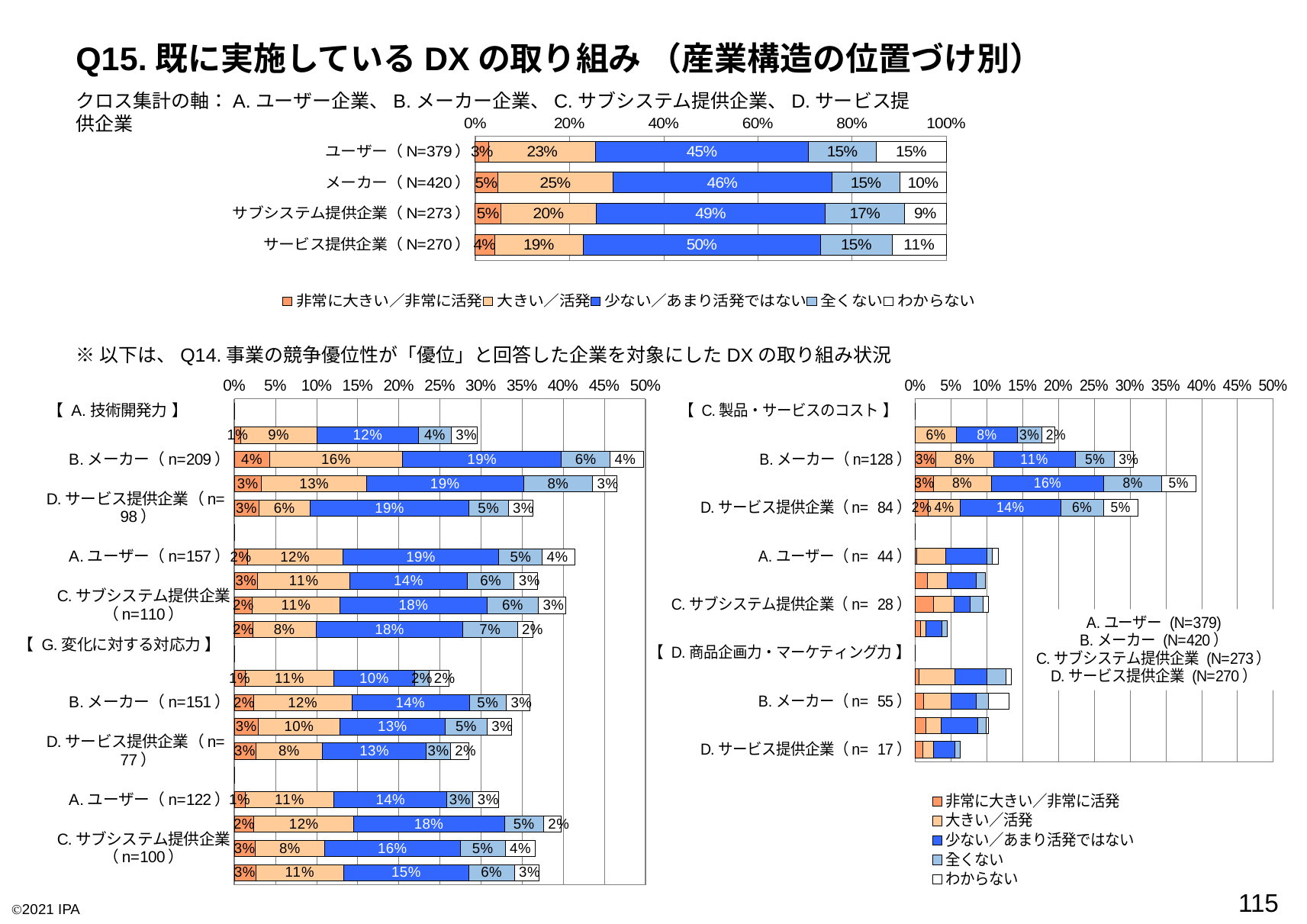

Q15.既に実施しているDXの取り組み （産業構造の位置づけ別）
クロス集計の軸：A.ユーザー企業、B.メーカー企業、C.サブシステム提供企業、D.サービス提供企業

### Chart

| Category | 非常に大きい／非常に活発 | 大きい／活発 | 少ない／あまり活発ではない | 全くない | わからない |
|---|---|---|---|---|---|
| ユーザー（N=379） | 0.029023746701846966 | 0.22691292875989447 | 0.45118733509234826 | 0.14511873350923482 | 0.14775725593667546 |
| メーカー（N=420） | 0.047619047619047616 | 0.24523809523809523 | 0.4642857142857143 | 0.14523809523809525 | 0.09761904761904762 |
| サブシステム提供企業（N=273） | 0.054945054945054944 | 0.20146520146520147 | 0.48717948717948717 | 0.1684981684981685 | 0.08791208791208792 |
| サービス提供企業（N=270） | 0.040740740740740744 | 0.18888888888888888 | 0.5037037037037037 | 0.15185185185185185 | 0.11481481481481481 |
※以下は、Q14.事業の競争優位性が「優位」と回答した企業を対象にしたDXの取り組み状況

### Chart

| Category | 非常に大きい／非常に活発 | 大きい／活発 | 少ない／あまり活発ではない | 全くない | わからない |
|---|---|---|---|---|---|
| 【 A.技術開発力 】          | 0.0 | 0.0 | 0.0 | 0.0 | 0.0 |
| A.ユーザー（n=112） | 0.0079155672823219 | 0.09234828496042216 | 0.12401055408970976 | 0.0395778364116095 | 0.0316622691292876 |
| B.メーカー（n=209） | 0.04285714285714286 | 0.1619047619047619 | 0.19285714285714287 | 0.05952380952380952 | 0.04047619047619048 |
| C.サブシステム提供企業（n=127） | 0.03296703296703297 | 0.1282051282051282 | 0.19047619047619047 | 0.08424908424908426 | 0.029304029304029304 |
| D.サービス提供企業（n=  98） | 0.02962962962962963 | 0.06296296296296296 | 0.1925925925925926 | 0.04814814814814815 | 0.02962962962962963 |
| 【 B.製品・サービスの品質 】     | 0.0 | 0.0 | 0.0 | 0.0 | 0.0 |
| A.ユーザー（n=157） | 0.0158311345646438 | 0.11609498680738786 | 0.18997361477572558 | 0.052770448548812667 | 0.0395778364116095 |
| B.メーカー（n=155） | 0.02857142857142857 | 0.11190476190476191 | 0.14285714285714285 | 0.05714285714285714 | 0.02857142857142857 |
| C.サブシステム提供企業（n=110） | 0.02197802197802198 | 0.10622710622710622 | 0.1794871794871795 | 0.06227106227106227 | 0.03296703296703297 |
| D.サービス提供企業（n=  98） | 0.022222222222222223 | 0.07777777777777778 | 0.17777777777777778 | 0.06666666666666667 | 0.018518518518518517 |
| 【 G.変化に対する対応力 】      | 0.0 | 0.0 | 0.0 | 0.0 | 0.0 |
| A.ユーザー（n=  99） | 0.013192612137203167 | 0.10817941952506596 | 0.09762532981530343 | 0.018469656992084433 | 0.023746701846965697 |
| B.メーカー（n=151） | 0.023809523809523808 | 0.11904761904761904 | 0.14285714285714285 | 0.04523809523809524 | 0.02857142857142857 |
| C.サブシステム提供企業（n=  92） | 0.029304029304029304 | 0.0989010989010989 | 0.1282051282051282 | 0.05128205128205128 | 0.029304029304029304 |
| D.サービス提供企業（n=  77） | 0.025925925925925925 | 0.08148148148148149 | 0.1259259259259259 | 0.02962962962962963 | 0.022222222222222223 |
| 【 F.現場力(課題発見・問題解決) 】 | 0.0 | 0.0 | 0.0 | 0.0 | 0.0 |
| A.ユーザー（n=122） | 0.013192612137203167 | 0.10817941952506596 | 0.13720316622691292 | 0.0316622691292876 | 0.0316622691292876 |
| B.メーカー（n=167） | 0.023809523809523808 | 0.12142857142857143 | 0.18333333333333332 | 0.047619047619047616 | 0.02142857142857143 |
| C.サブシステム提供企業（n=100） | 0.02564102564102564 | 0.08424908424908426 | 0.16483516483516483 | 0.054945054945054944 | 0.03663003663003663 |
| D.サービス提供企業（n=100） | 0.025925925925925925 | 0.10740740740740741 | 0.15185185185185185 | 0.05555555555555555 | 0.02962962962962963 |

### Chart:

| Category | 非常に大きい／非常に活発 | 大きい／活発 | 少ない／あまり活発ではない | 全くない | わからない |
|---|---|---|---|---|---|
| 【 C.製品・サービスのコスト 】    | 0.0 | 0.0 | 0.0 | 0.0 | 0.0 |
| A.ユーザー（n=  74） | 0.0 | 0.05804749340369393 | 0.08443271767810026 | 0.03430079155672823 | 0.018469656992084433 |
| B.メーカー（n=128） | 0.02857142857142857 | 0.08095238095238096 | 0.11428571428571428 | 0.05476190476190476 | 0.02619047619047619 |
| C.サブシステム提供企業（n=107） | 0.02564102564102564 | 0.08058608058608059 | 0.1575091575091575 | 0.08058608058608059 | 0.047619047619047616 |
| D.サービス提供企業（n=  84） | 0.018518518518518517 | 0.044444444444444446 | 0.14074074074074075 | 0.05925925925925926 | 0.04814814814814815 |
| 【 E.生産自動化・省力化 】      | 0.0 | 0.0 | 0.0 | 0.0 | 0.0 |
| A.ユーザー（n=  44） | 0.002638522427440633 | 0.0395778364116095 | 0.05804749340369393 | 0.0079155672823219 | 0.0079155672823219 |
| B.メーカー（n=  41） | 0.016666666666666666 | 0.02857142857142857 | 0.04047619047619048 | 0.011904761904761904 | 0.0 |
| C.サブシステム提供企業（n=  28） | 0.02564102564102564 | 0.029304029304029304 | 0.02197802197802198 | 0.018315018315018316 | 0.007326007326007326 |
| D.サービス提供企業（n=  12） | 0.007407407407407408 | 0.007407407407407408 | 0.022222222222222223 | 0.007407407407407408 | 0.0 |
| 【 D.商品企画力・マーケティング力 】 | 0.0 | 0.0 | 0.0 | 0.0 | 0.0 |
| A.ユーザー（n=  51） | 0.005277044854881266 | 0.05013192612137203 | 0.044854881266490766 | 0.026385224274406333 | 0.0079155672823219 |
| B.メーカー（n=  55） | 0.011904761904761904 | 0.0380952380952381 | 0.03571428571428571 | 0.016666666666666666 | 0.02857142857142857 |
| C.サブシステム提供企業（n=  28） | 0.014652014652014652 | 0.02197802197802198 | 0.05128205128205128 | 0.01098901098901099 | 0.003663003663003663 |
| D.サービス提供企業（n=  17） | 0.011111111111111112 | 0.014814814814814815 | 0.02962962962962963 | 0.007407407407407408 | 0.0 |